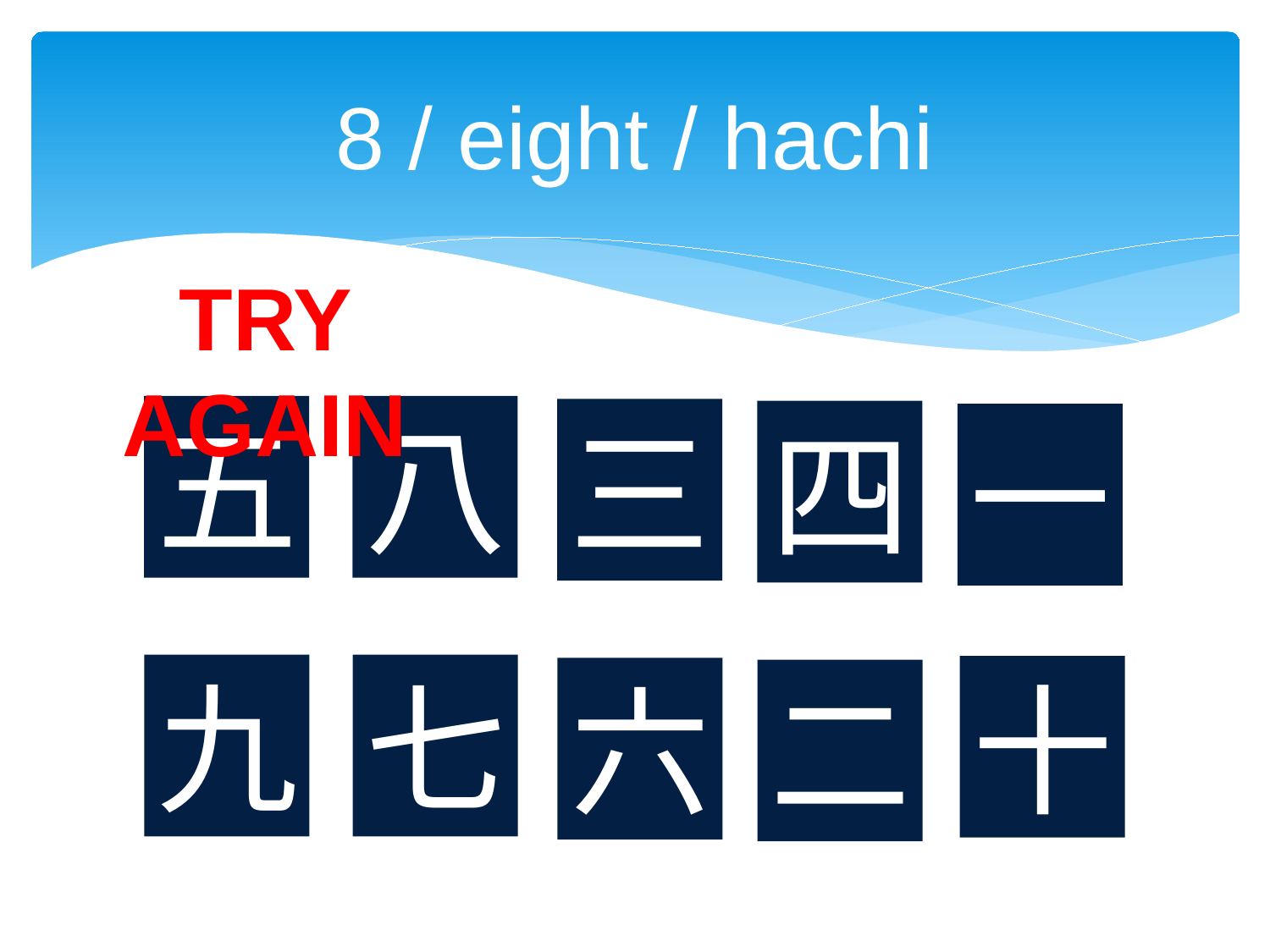

# 8 / eight / hachi
TRY AGAIN
八
五
三
四
一
七
九
十
六
二